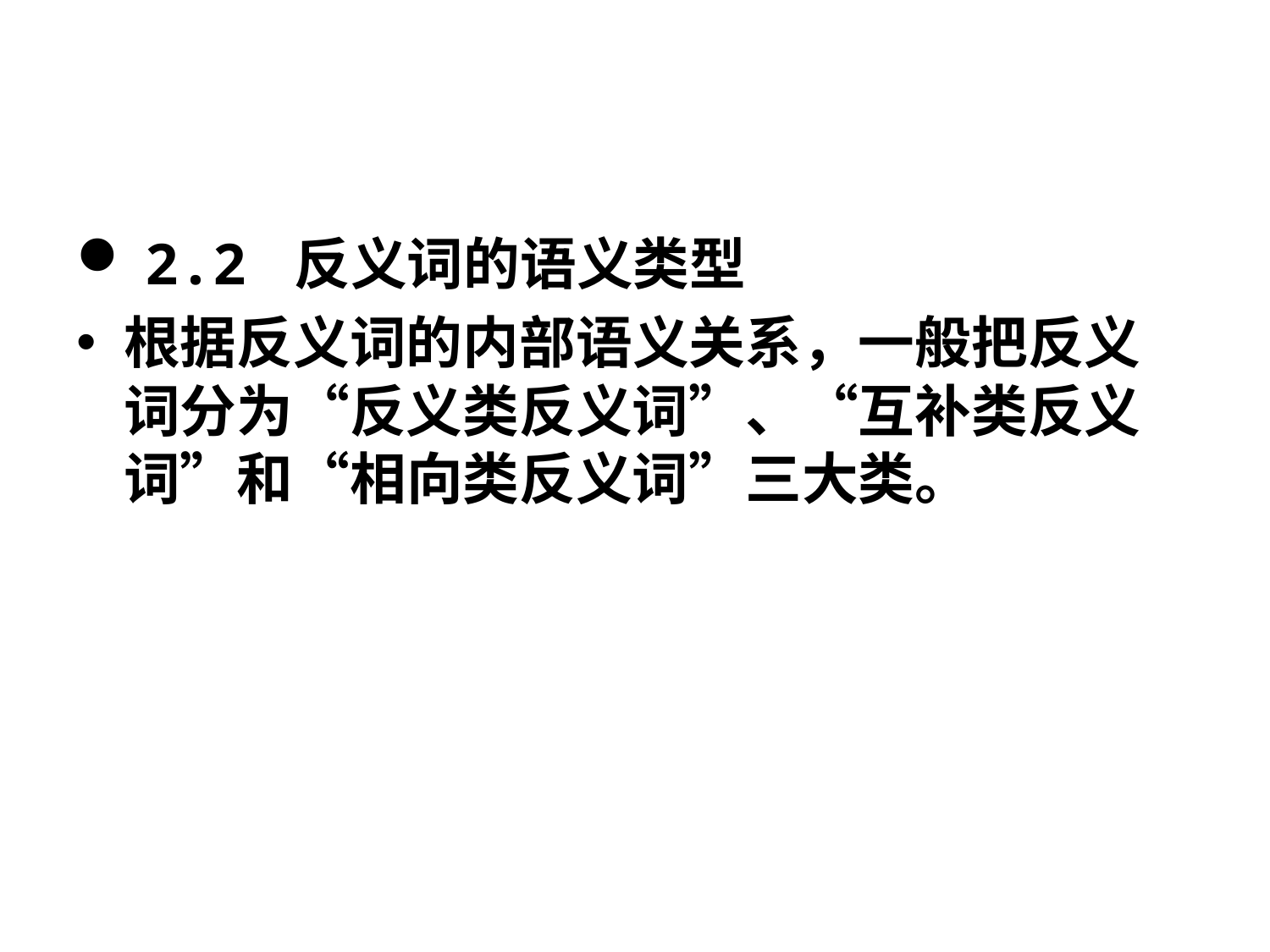

#
 2.2 反义词的语义类型
根据反义词的内部语义关系，一般把反义词分为“反义类反义词”、“互补类反义词”和“相向类反义词”三大类。